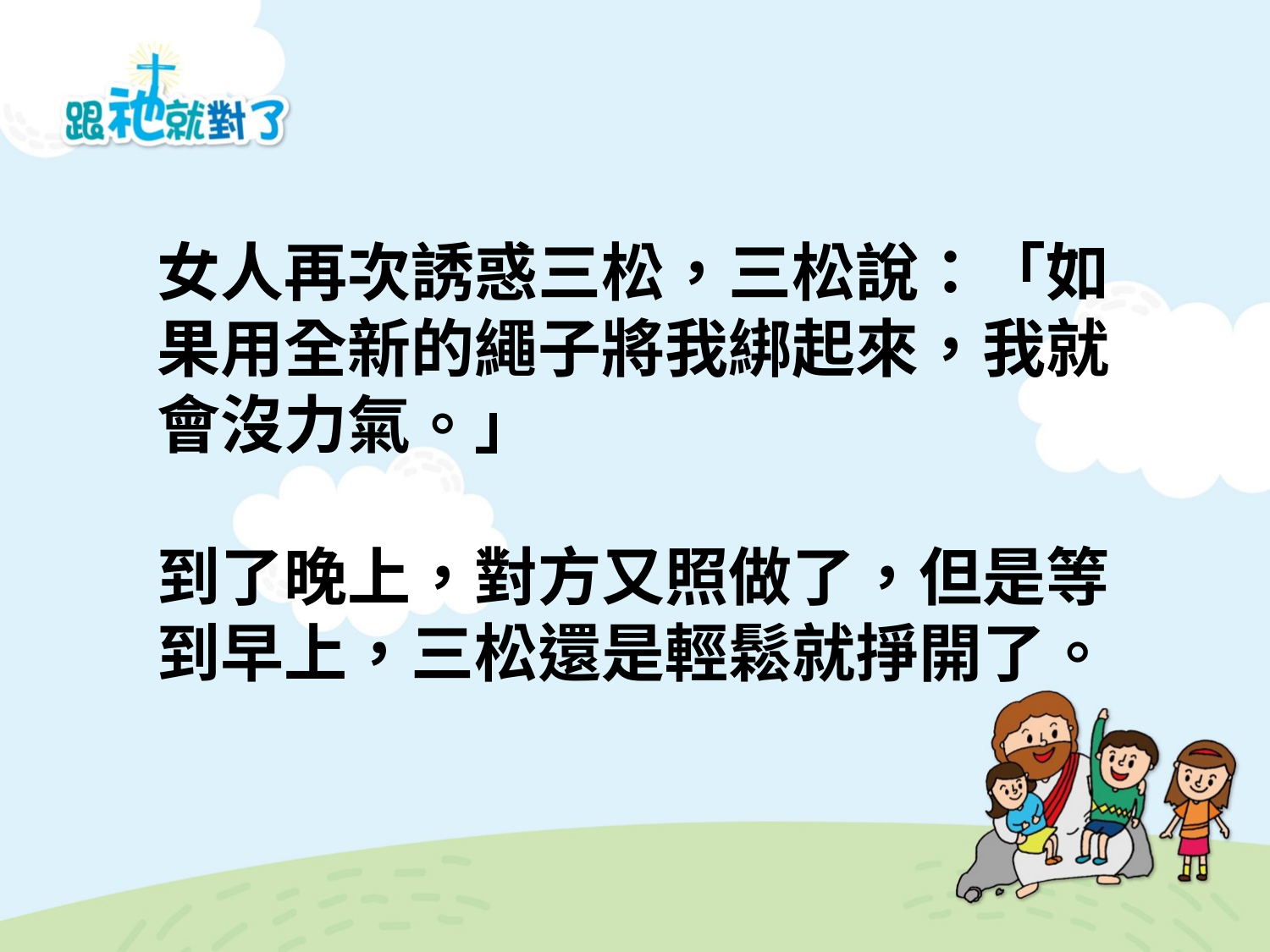

女人再次誘惑三松，三松說：「如果用全新的繩子將我綁起來，我就會沒力氣。」

到了晚上，對方又照做了，但是等到早上，三松還是輕鬆就掙開了。